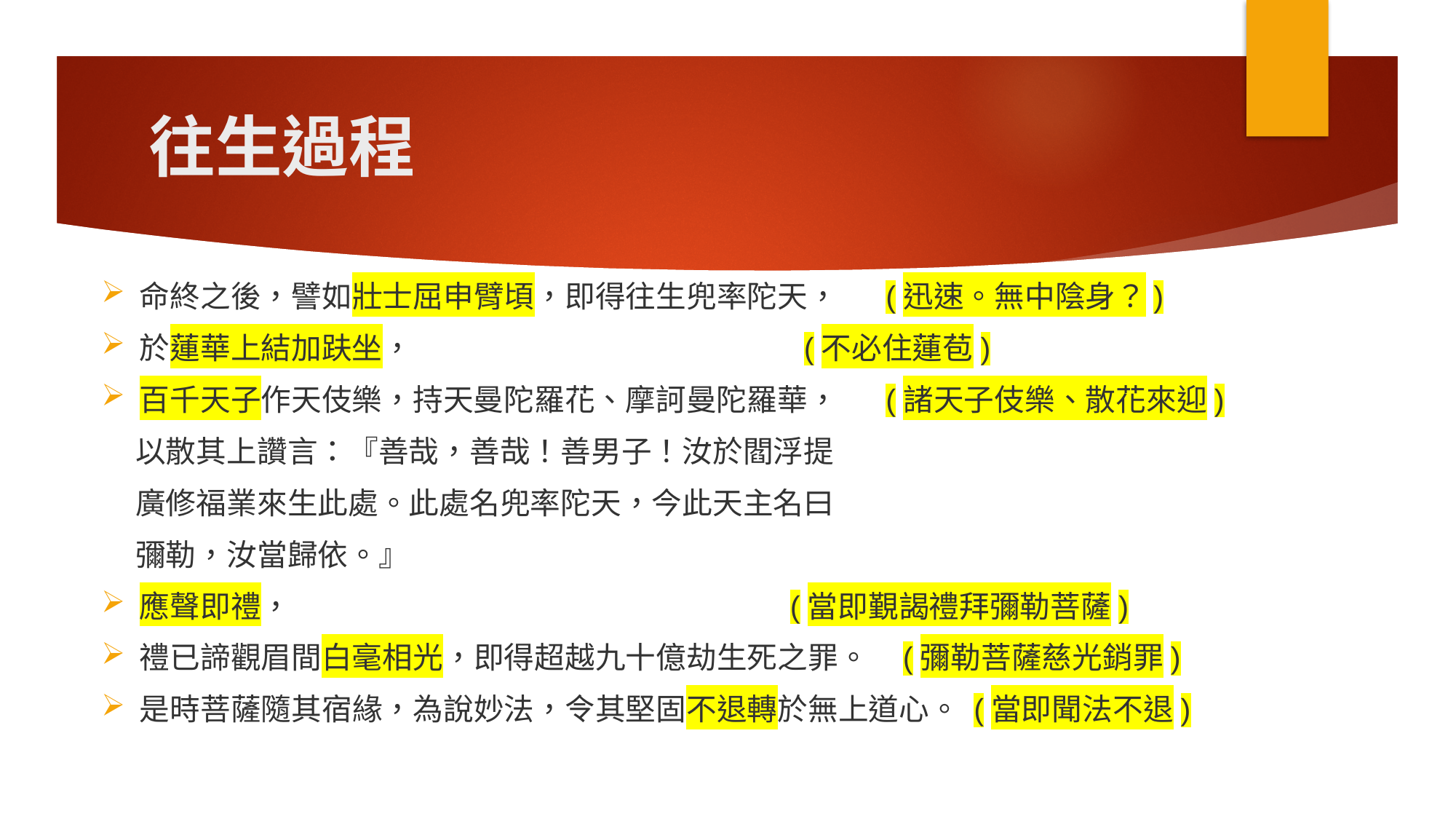

# 往生過程
命終之後，譬如壯士屈申臂頃，即得往生兜率陀天，      (迅速。無中陰身？)
於蓮華上結加趺坐，                                                         (不必住蓮苞)
百千天子作天伎樂，持天曼陀羅花、摩訶曼陀羅華，      (諸天子伎樂、散花來迎)
    以散其上讚言：『善哉，善哉！善男子！汝於閻浮提
    廣修福業來生此處。此處名兜率陀天，今此天主名曰
    彌勒，汝當歸依。』
應聲即禮，                                                                         (當即覲謁禮拜彌勒菩薩)
禮已諦觀眉間白毫相光，即得超越九十億劫生死之罪。    (彌勒菩薩慈光銷罪)
是時菩薩隨其宿緣，為說妙法，令其堅固不退轉於無上道心。 (當即聞法不退)